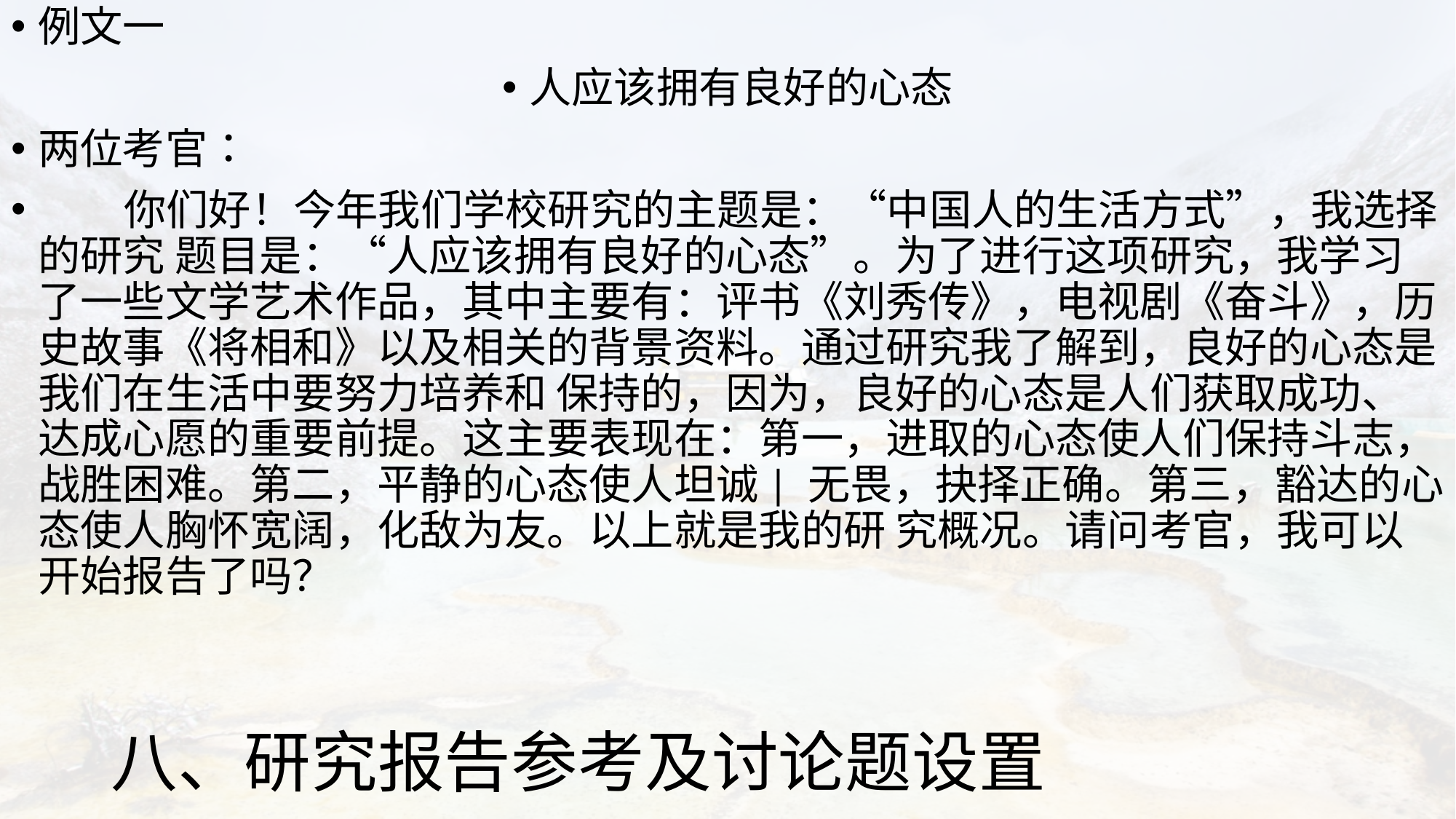

例文一
人应该拥有良好的心态
两位考官：
        你们好！今年我们学校研究的主题是：“中国人的生活方式”，我选择的研究 题目是：“人应该拥有良好的心态”。为了进行这项研究，我学习了一些文学艺术作品，其中主要有：评书《刘秀传》，电视剧《奋斗》，历史故事《将相和》以及相关的背景资料。通过研究我了解到，良好的心态是我们在生活中要努力培养和 保持的，因为，良好的心态是人们获取成功、达成心愿的重要前提。这主要表现在：第一，进取的心态使人们保持斗志，战胜困难。第二，平静的心态使人坦诚| 无畏，抉择正确。第三，豁达的心态使人胸怀宽阔，化敌为友。以上就是我的研 究概况。请问考官，我可以开始报告了吗？
# 八、研究报告参考及讨论题设置